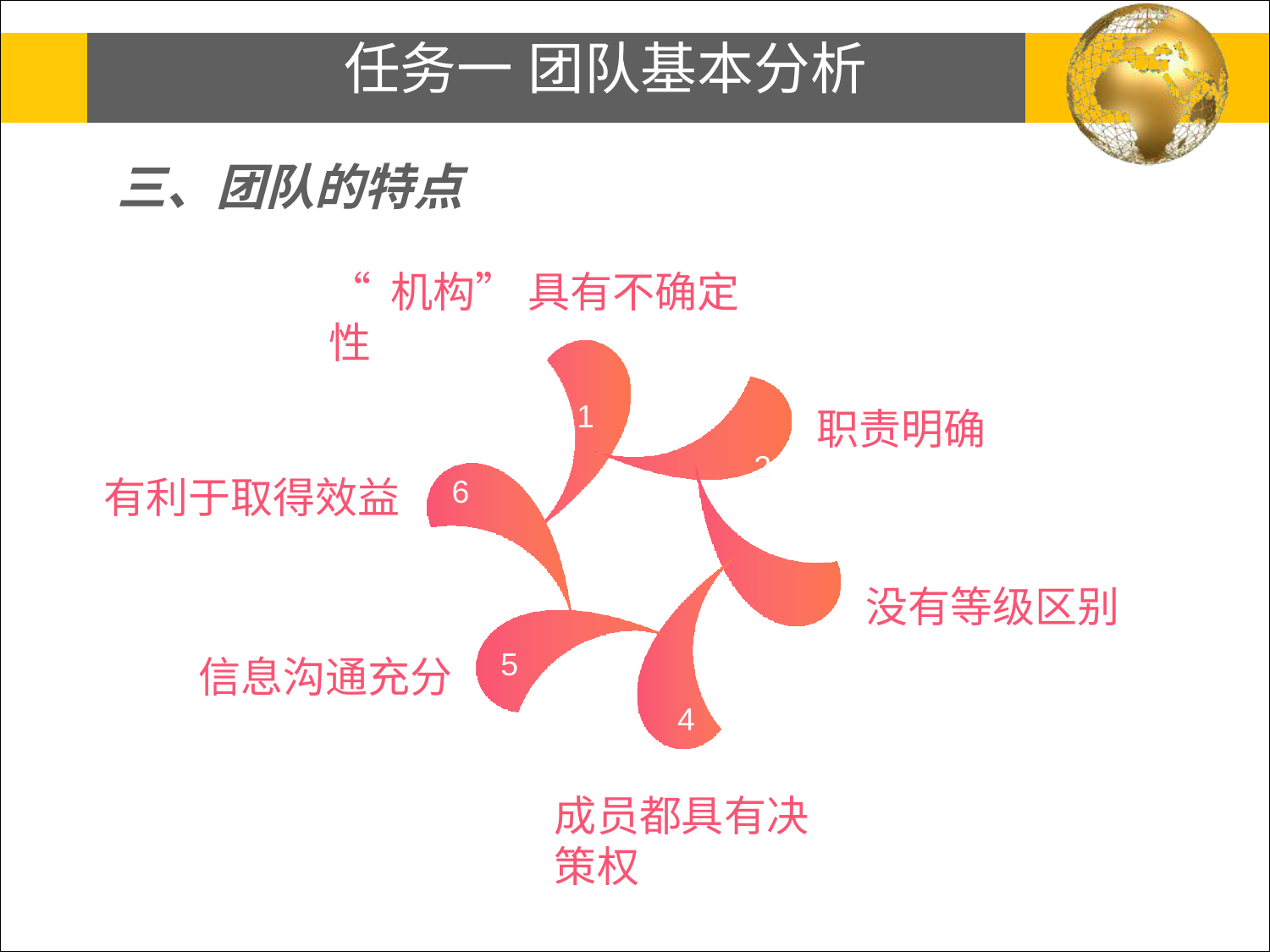

# 任务一 团队基本分析
三、团队的特点
“ 机构” 具有不确定性
1
2

职责明确
有利于取得效益
6
3
没有等级区别
5
信息沟通充分
4

成员都具有决策权